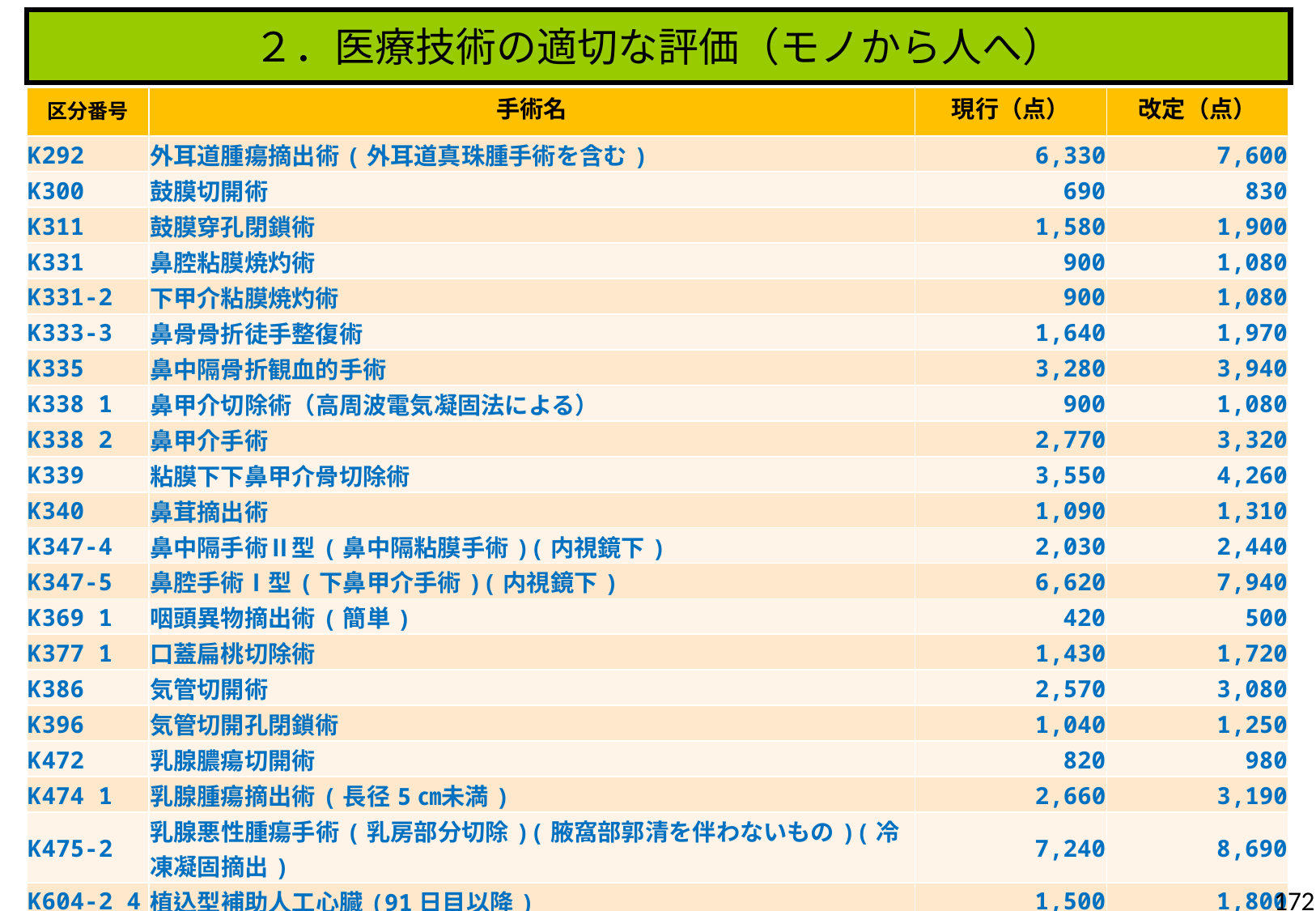

２．医療技術の適切な評価（モノから人へ）
| 区分番号 | 手術名 | 現行（点） | 改定（点） |
| --- | --- | --- | --- |
| K292 | 外耳道腫瘍摘出術(外耳道真珠腫手術を含む) | 6,330 | 7,600 |
| K300 | 鼓膜切開術 | 690 | 830 |
| K311 | 鼓膜穿孔閉鎖術 | 1,580 | 1,900 |
| K331 | 鼻腔粘膜焼灼術 | 900 | 1,080 |
| K331-2 | 下甲介粘膜焼灼術 | 900 | 1,080 |
| K333-3 | 鼻骨骨折徒手整復術 | 1,640 | 1,970 |
| K335 | 鼻中隔骨折観血的手術 | 3,280 | 3,940 |
| K338 1 | 鼻甲介切除術（高周波電気凝固法による） | 900 | 1,080 |
| K338 2 | 鼻甲介手術 | 2,770 | 3,320 |
| K339 | 粘膜下下鼻甲介骨切除術 | 3,550 | 4,260 |
| K340 | 鼻茸摘出術 | 1,090 | 1,310 |
| K347-4 | 鼻中隔手術Ⅱ型(鼻中隔粘膜手術)(内視鏡下) | 2,030 | 2,440 |
| K347-5 | 鼻腔手術Ⅰ型(下鼻甲介手術)(内視鏡下) | 6,620 | 7,940 |
| K369 1 | 咽頭異物摘出術(簡単) | 420 | 500 |
| K377 1 | 口蓋扁桃切除術 | 1,430 | 1,720 |
| K386 | 気管切開術 | 2,570 | 3,080 |
| K396 | 気管切開孔閉鎖術 | 1,040 | 1,250 |
| K472 | 乳腺膿瘍切開術 | 820 | 980 |
| K474 1 | 乳腺腫瘍摘出術(長径5㎝未満) | 2,660 | 3,190 |
| K475-2 | 乳腺悪性腫瘍手術(乳房部分切除)(腋窩部郭清を伴わないもの)(冷凍凝固摘出) | 7,240 | 8,690 |
| K604-2 4 | 植込型補助人工心臓(91日目以降) | 1,500 | 1,800 |
172